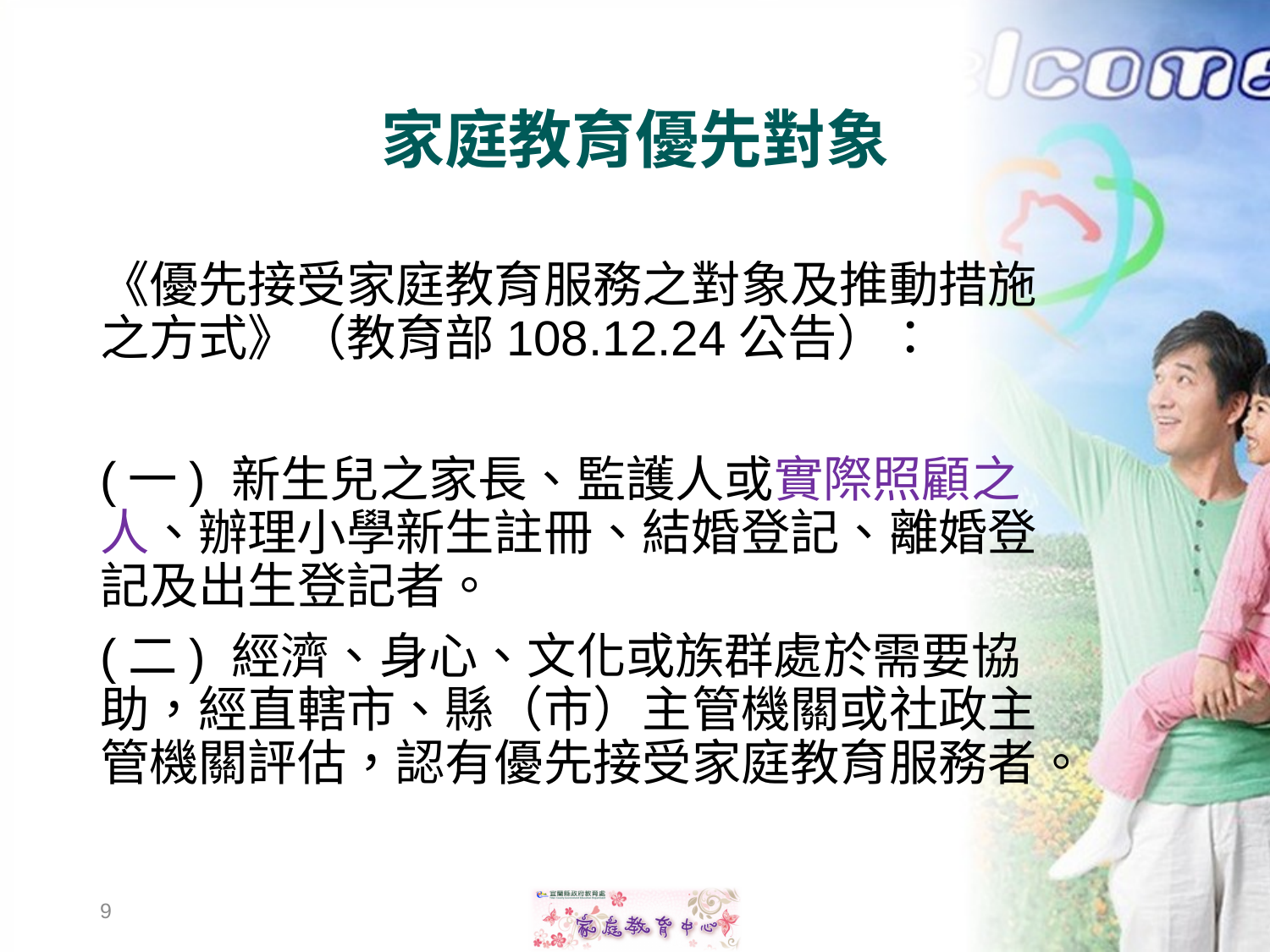

# 家庭教育優先對象
《優先接受家庭教育服務之對象及推動措施之方式》（教育部108.12.24公告）：

(一) 新生兒之家長、監護人或實際照顧之人、辦理小學新生註冊、結婚登記、離婚登記及出生登記者。
(二) 經濟、身心、文化或族群處於需要協助，經直轄市、縣（市）主管機關或社政主管機關評估，認有優先接受家庭教育服務者。
9